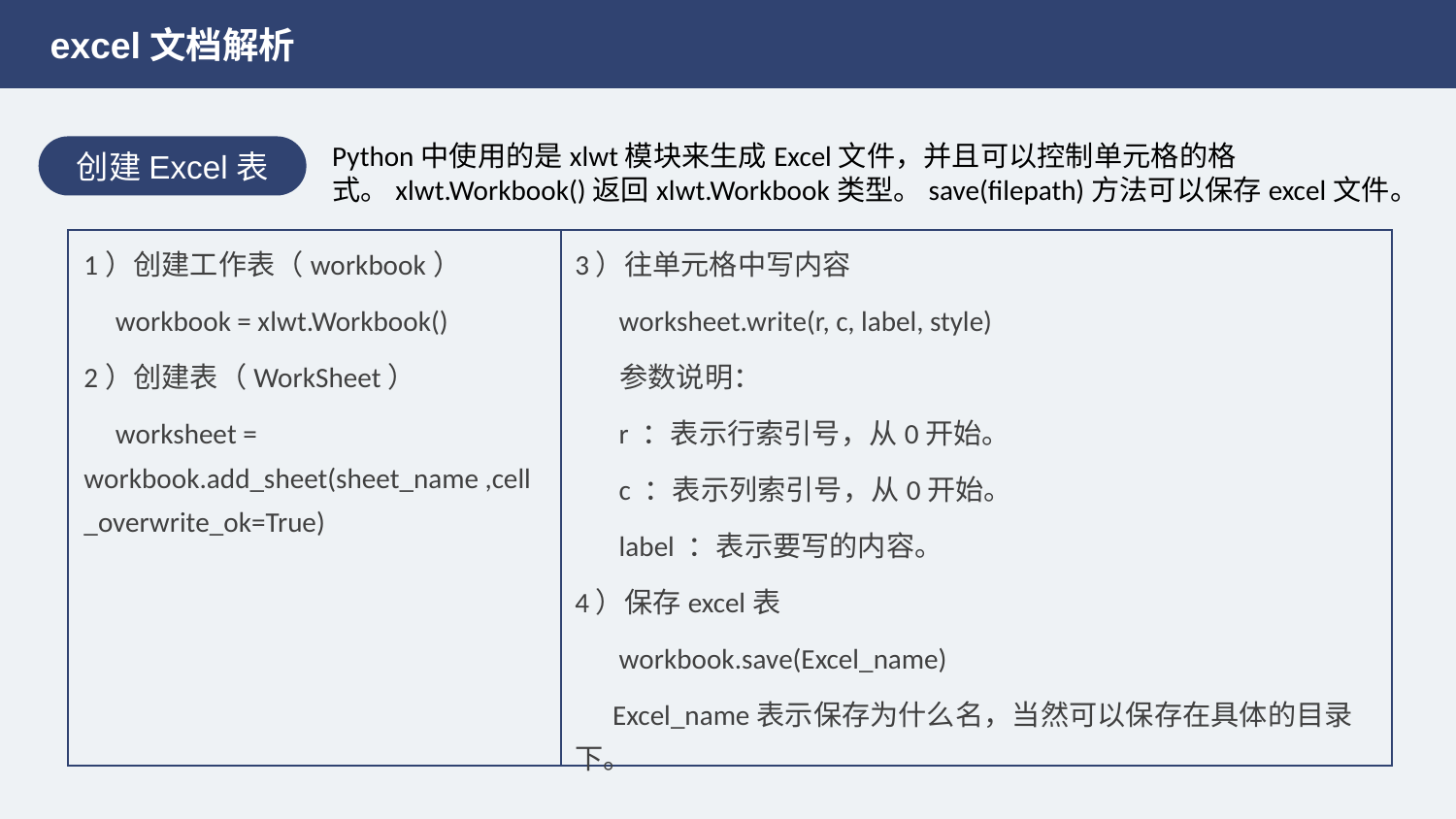

excel文档解析

Python中使用的是xlwt模块来生成Excel文件，并且可以控制单元格的格式。xlwt.Workbook()返回xlwt.Workbook类型。save(filepath)方法可以保存excel文件。
创建Excel表

1）创建工作表（workbook）
     workbook = xlwt.Workbook()
2）创建表（WorkSheet）
     worksheet =            workbook.add_sheet(sheet_name ,cell_overwrite_ok=True)

3）往单元格中写内容
       worksheet.write(r, c, label, style)
      参数说明：
       r ：表示行索引号，从0开始。
       c ：表示列索引号，从0开始。
       label ：表示要写的内容。
4）保存excel表
       workbook.save(Excel_name)
      Excel_name表示保存为什么名，当然可以保存在具体的目录下。